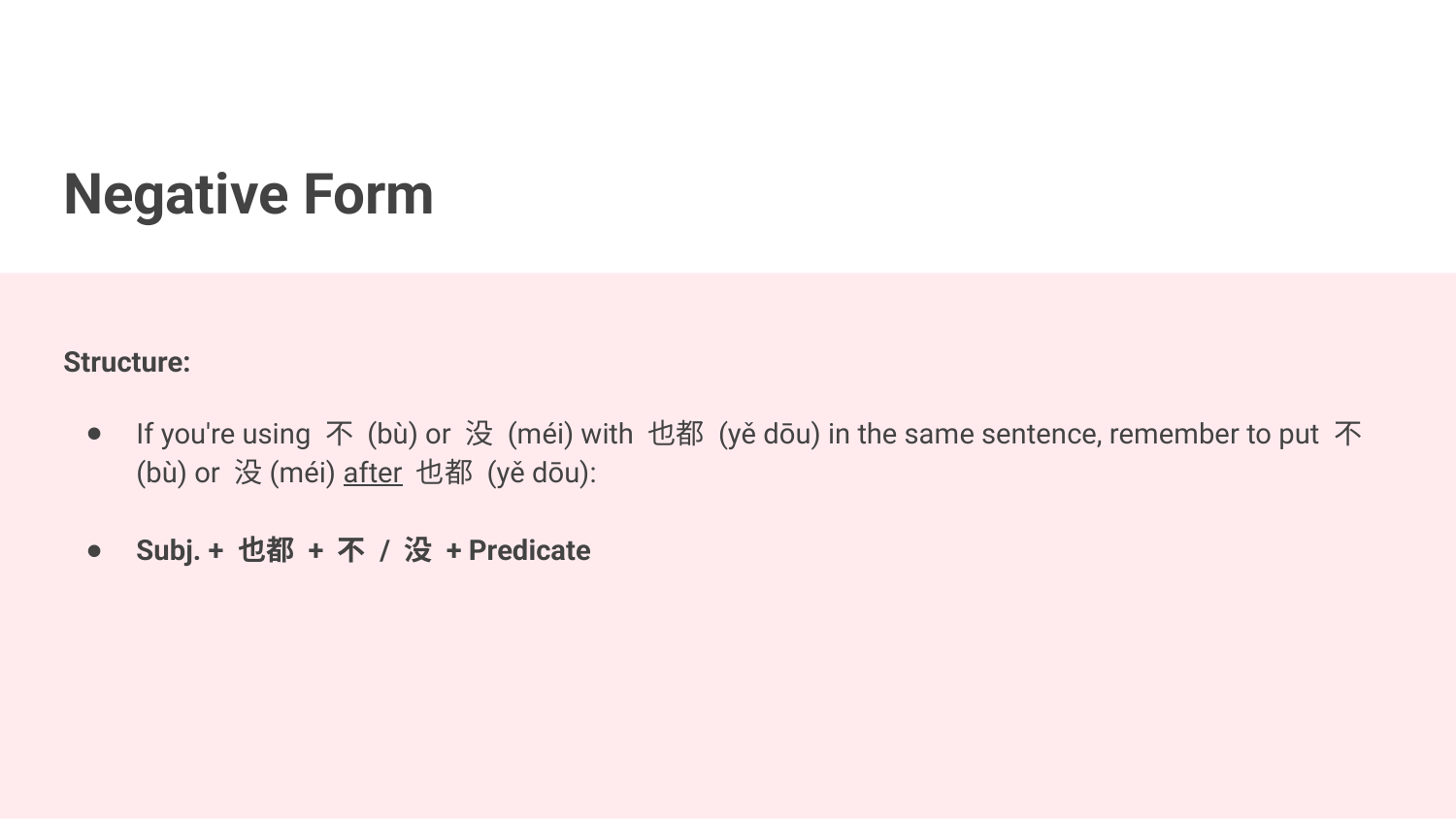

# Negative Form
Structure:
If you're using 不 (bù) or 没 (méi) with 也都 (yě dōu) in the same sentence, remember to put 不 (bù) or 没(méi) after 也都 (yě dōu):
Subj. + 也都 + 不 / 没 + Predicate